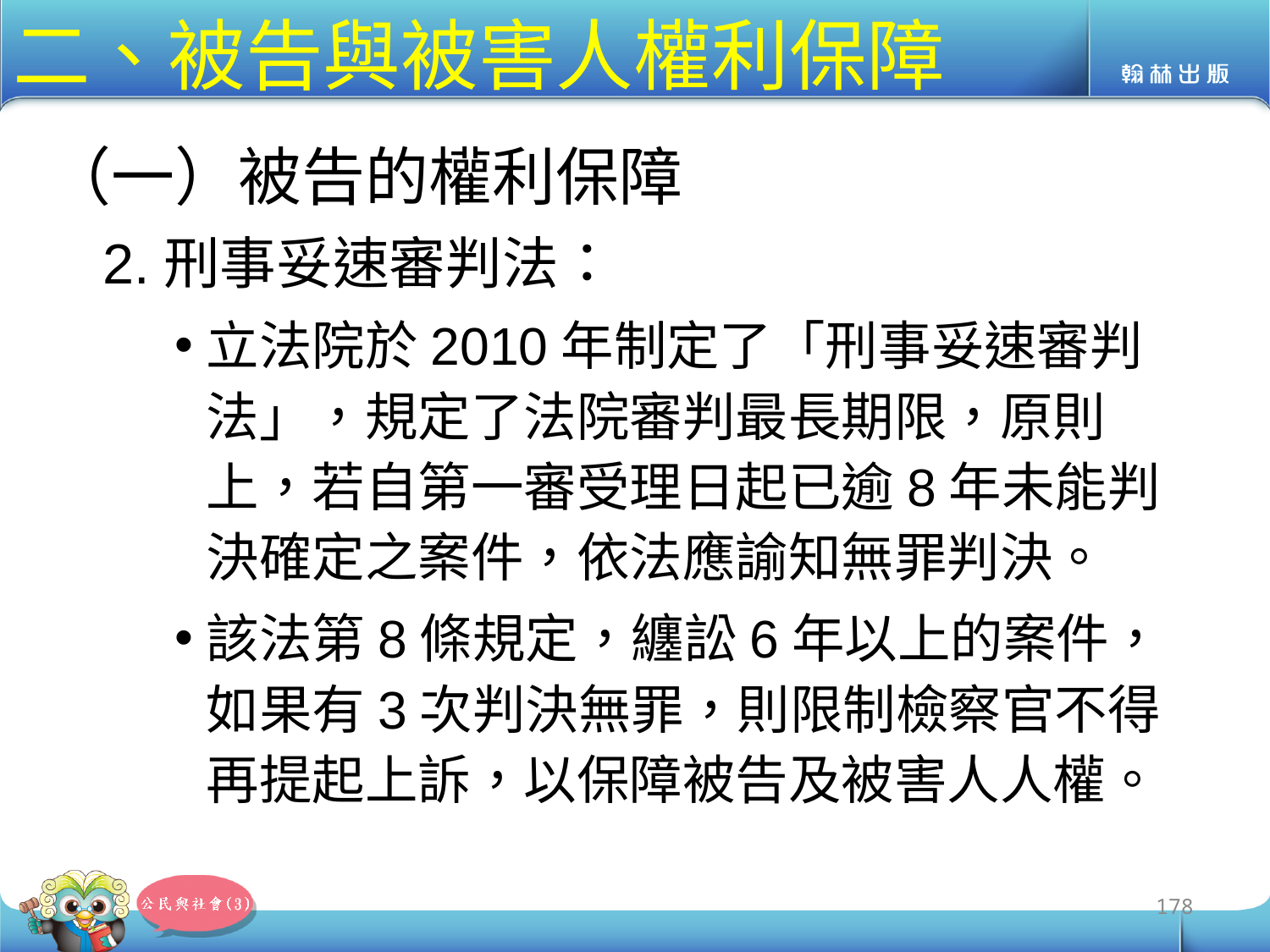

# 二、被告與被害人權利保障
（一）被告的權利保障
2.刑事妥速審判法：
立法院於2010年制定了「刑事妥速審判法」，規定了法院審判最長期限，原則上，若自第一審受理日起已逾8年未能判決確定之案件，依法應諭知無罪判決。
該法第8條規定，纏訟6年以上的案件，如果有3次判決無罪，則限制檢察官不得再提起上訴，以保障被告及被害人人權。
178